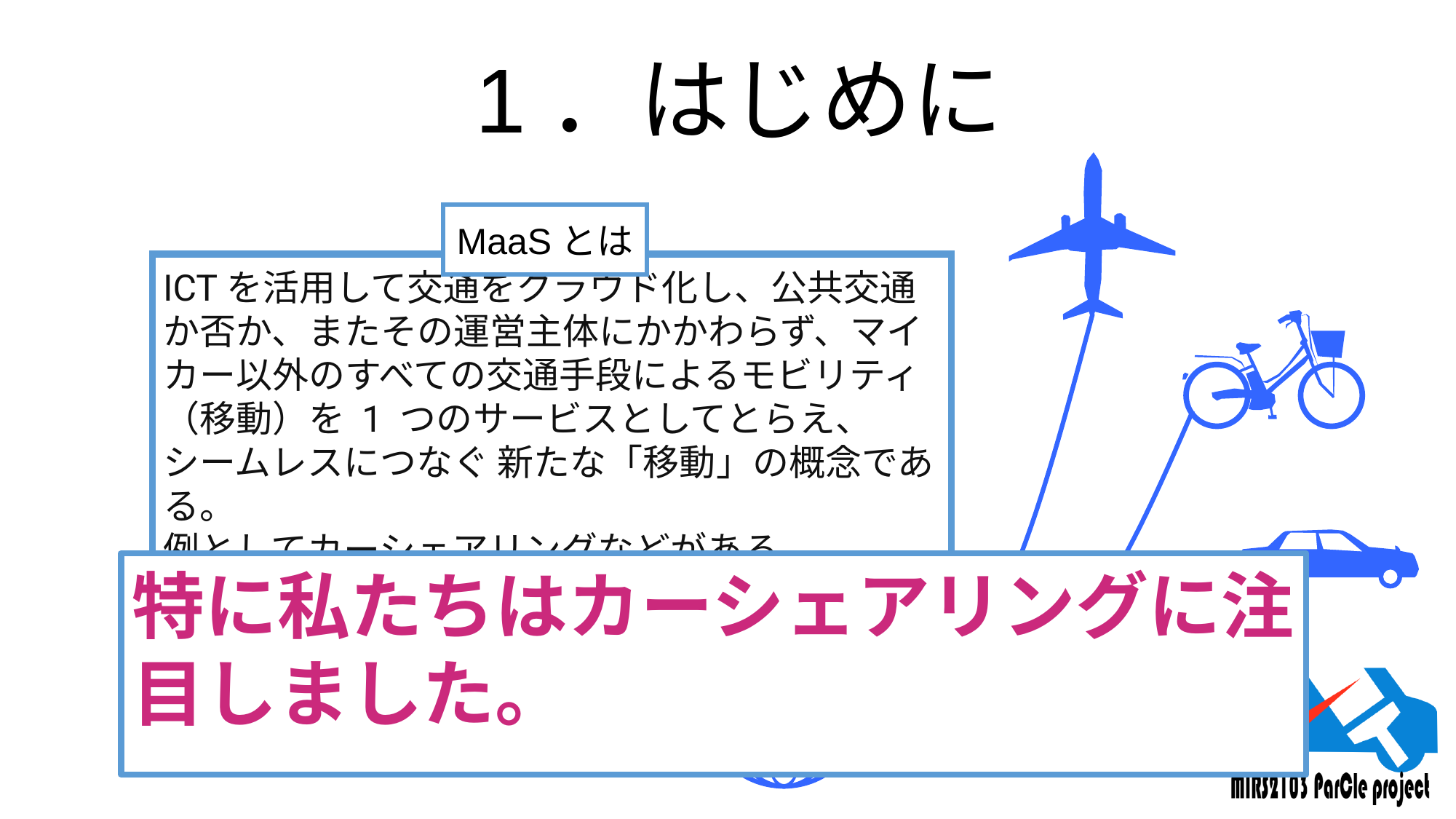

# 1．はじめに

MaaSとは
ICTを活用して交通をクラウド化し、公共交通か否か、またその運営主体にかかわらず、マイカー以外のすべての交通手段によるモビリティ（移動）を 1 つのサービスとしてとらえ、シームレスにつなぐ 新たな「移動」の概念である。
例としてカーシェアリングなどがある。

特に私たちはカーシェアリングに注目しました。